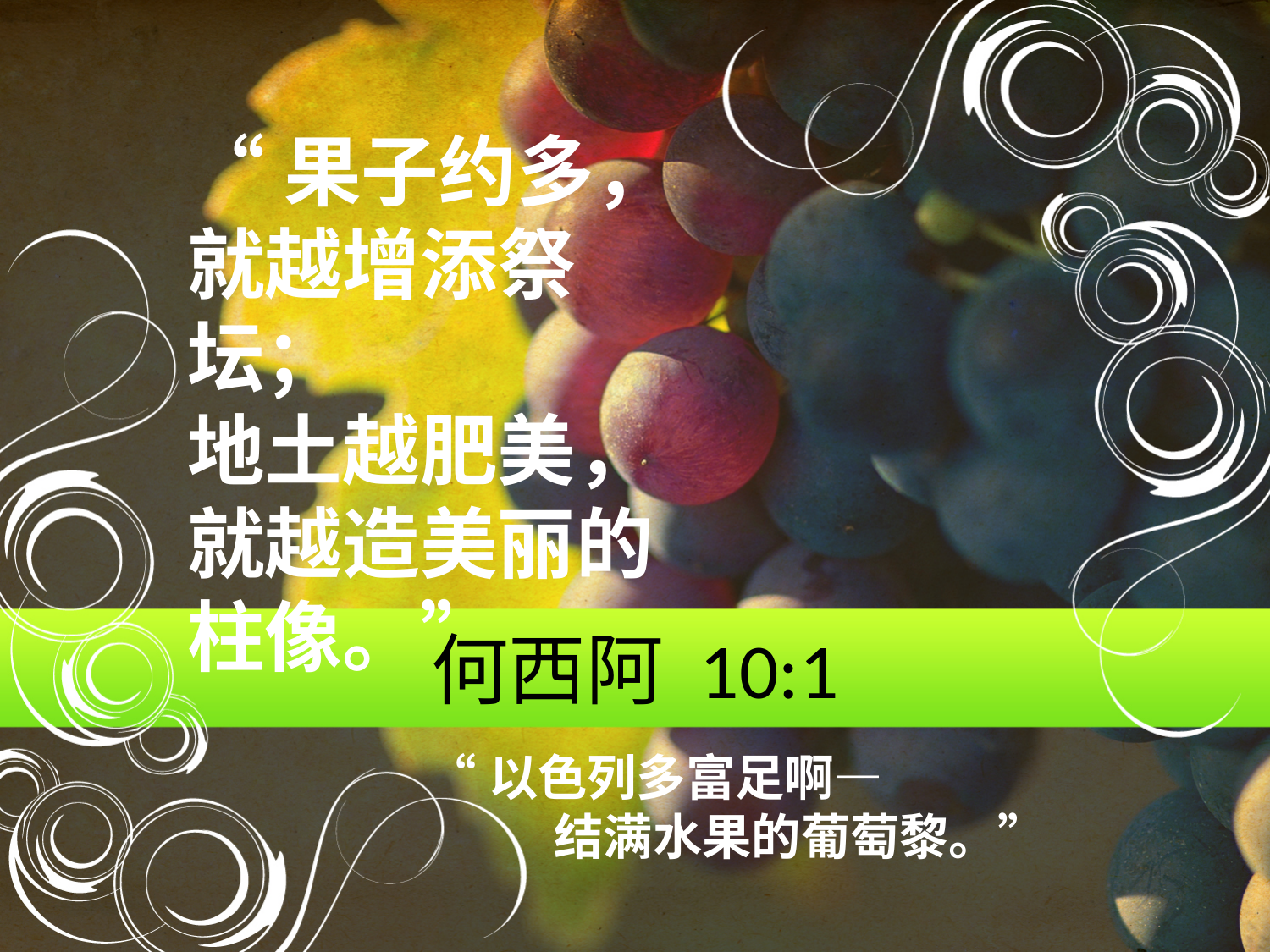

“果子约多，
就越增添祭坛；
地土越肥美，
就越造美丽的柱像。”
# 何西阿 10:1
“以色列多富足啊—
	结满水果的葡萄黎。”